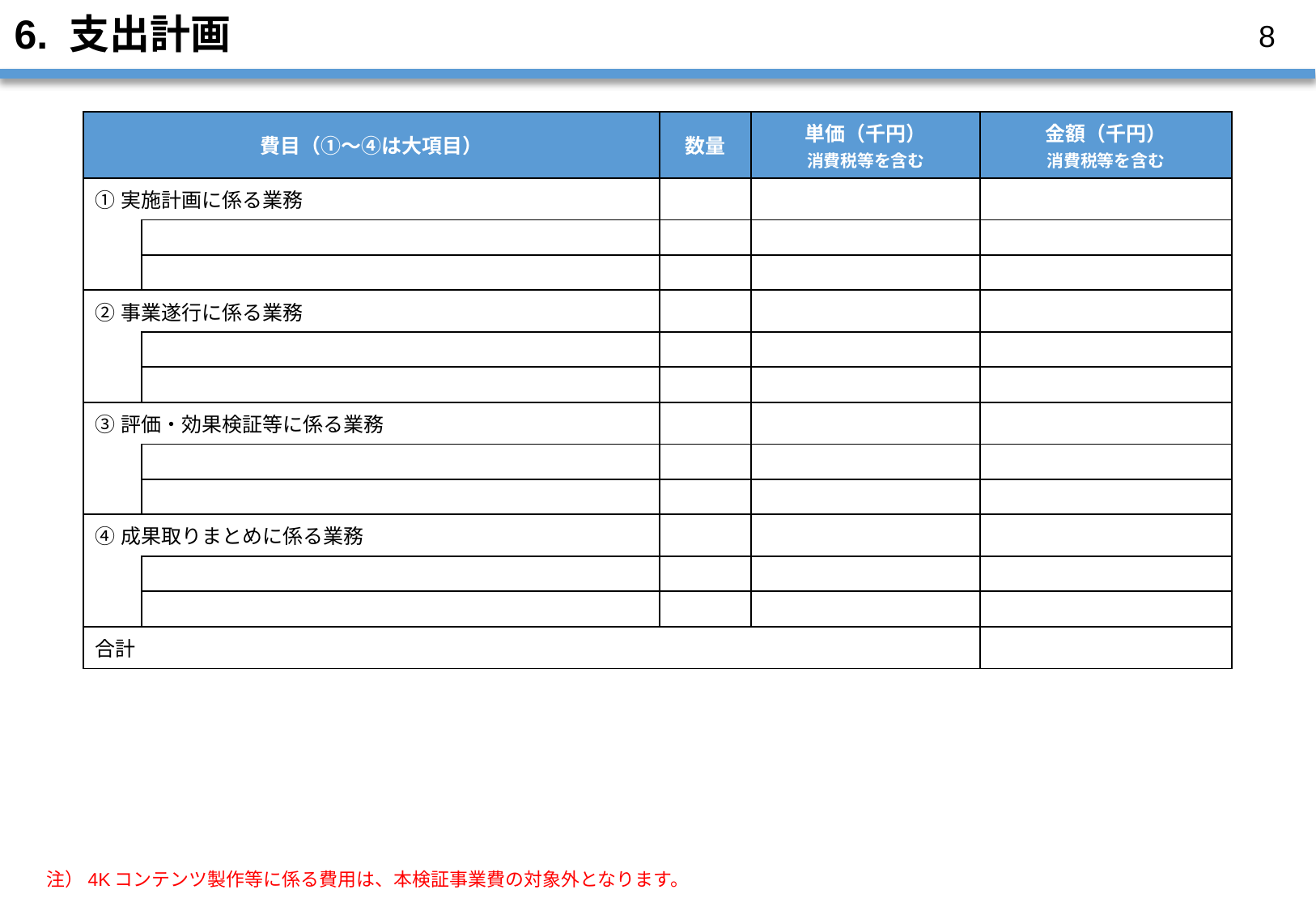

# 6. 支出計画
8
| 費目（①～④は大項目） |  | 数量 | 単価（千円） 消費税等を含む | 金額（千円） 消費税等を含む |
| --- | --- | --- | --- | --- |
| ①実施計画に係る業務 |  |  |  |  |
|  |  |  |  |  |
|  |  |  |  |  |
| ②事業遂行に係る業務 |  |  |  |  |
|  |  |  |  |  |
|  |  |  |  |  |
| ③評価・効果検証等に係る業務 |  |  |  |  |
|  |  |  |  |  |
|  |  |  |  |  |
| ④成果取りまとめに係る業務 |  |  |  |  |
|  |  |  |  |  |
|  |  |  |  |  |
| 合計 |  |  |  |  |
注）4Kコンテンツ製作等に係る費用は、本検証事業費の対象外となります。